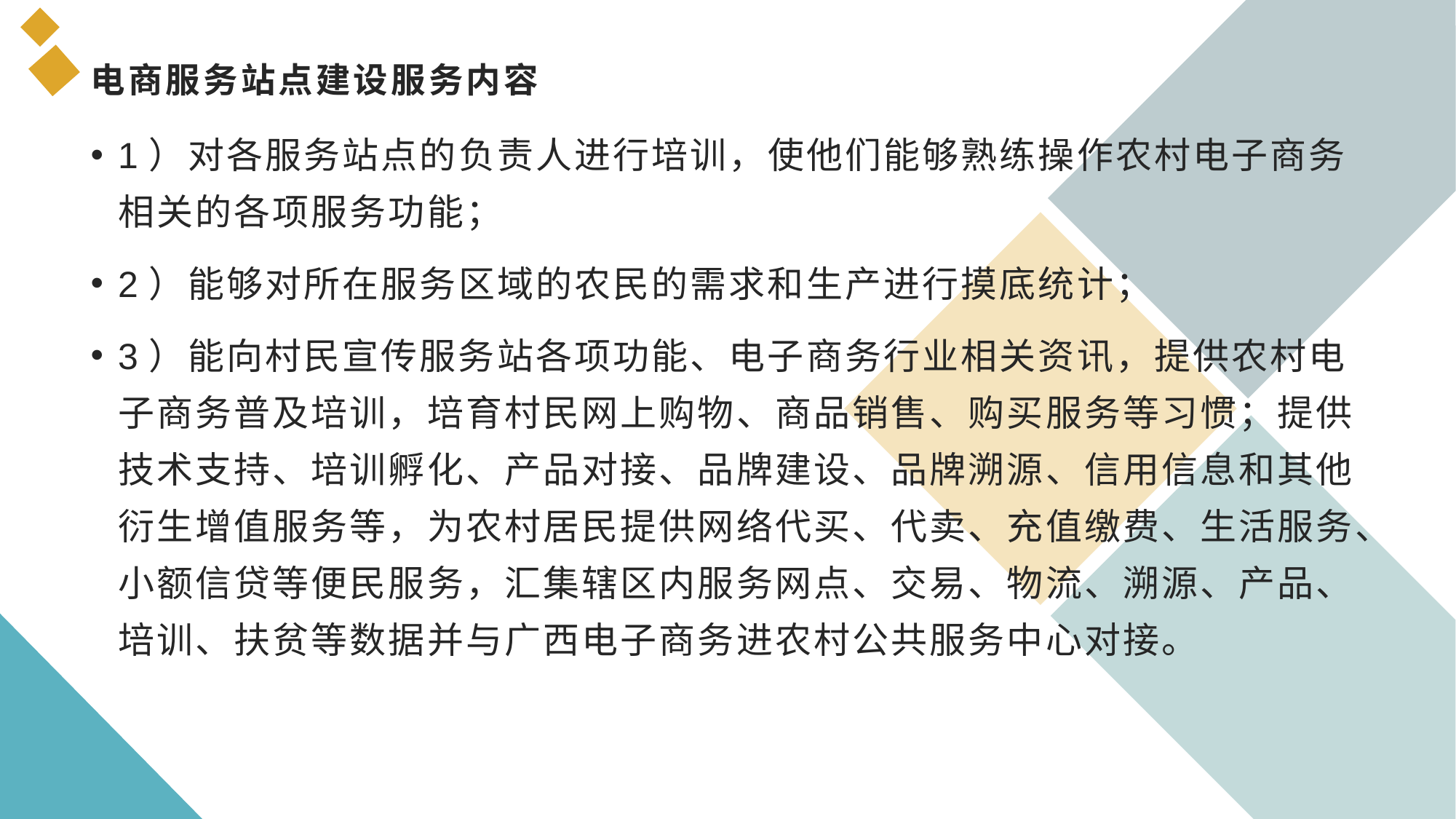

# 电商服务站点建设服务内容
1）对各服务站点的负责人进行培训，使他们能够熟练操作农村电子商务相关的各项服务功能；
2）能够对所在服务区域的农民的需求和生产进行摸底统计；
3）能向村民宣传服务站各项功能、电子商务行业相关资讯，提供农村电子商务普及培训，培育村民网上购物、商品销售、购买服务等习惯；提供技术支持、培训孵化、产品对接、品牌建设、品牌溯源、信用信息和其他衍生增值服务等，为农村居民提供网络代买、代卖、充值缴费、生活服务、小额信贷等便民服务，汇集辖区内服务网点、交易、物流、溯源、产品、培训、扶贫等数据并与广西电子商务进农村公共服务中心对接。